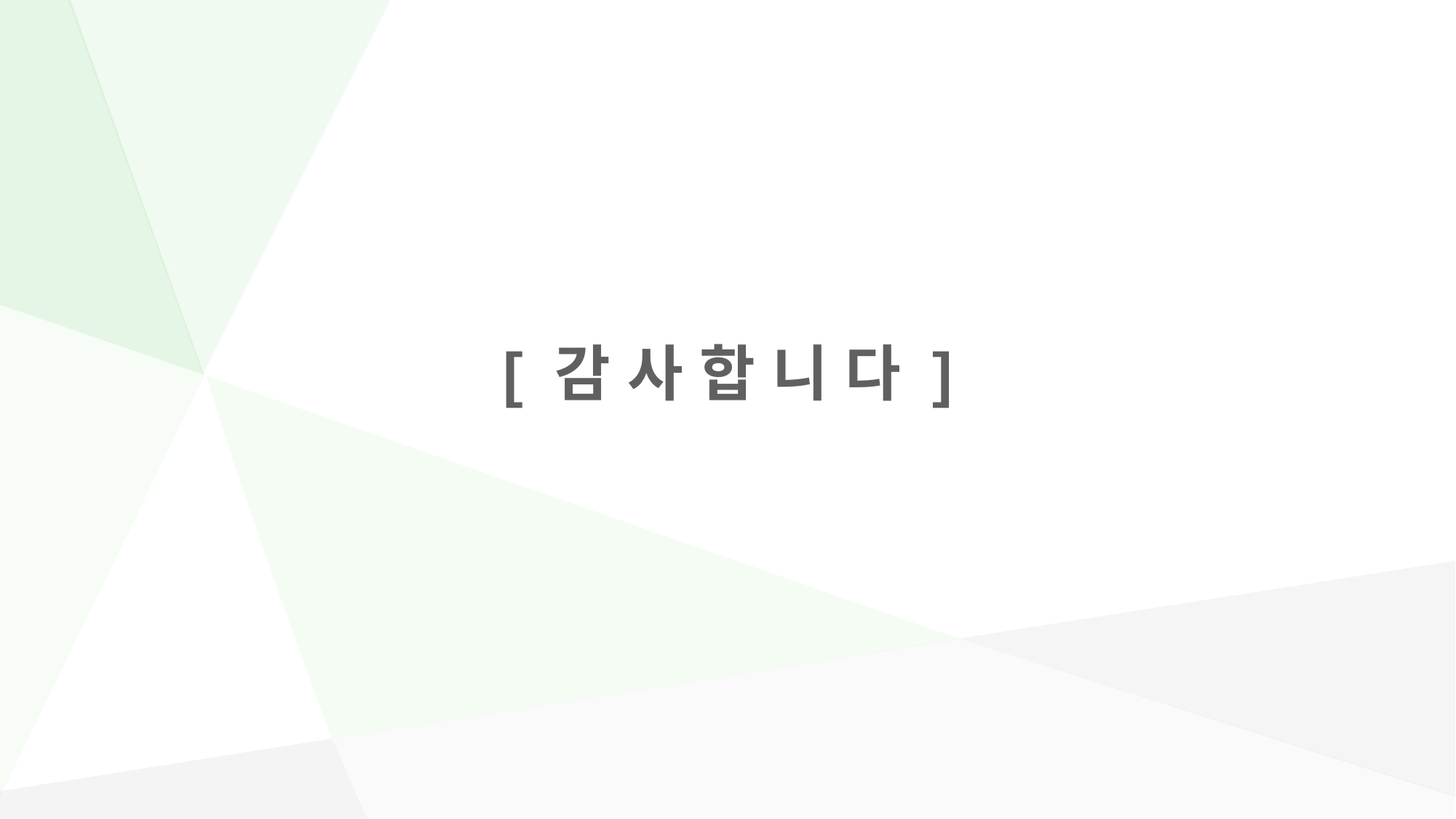

# [ 감 사 합 니 다 ]